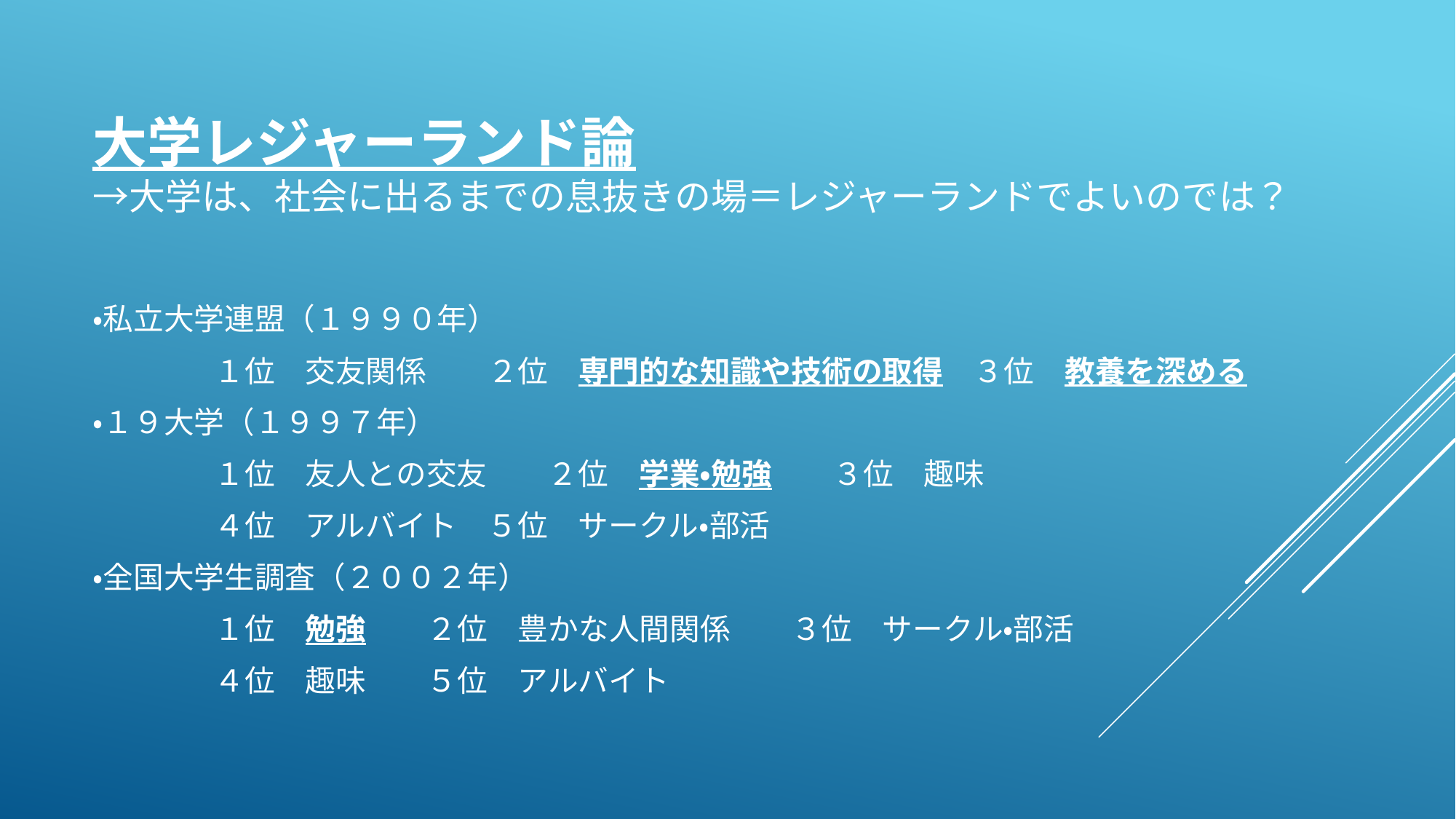

# 大学レジャーランド論 →大学は、社会に出るまでの息抜きの場＝レジャーランドでよいのでは？
・私立大学連盟（１９９０年）
　　　　１位　交友関係　　２位　専門的な知識や技術の取得　３位　教養を深める
・１９大学（１９９７年）
　　　　１位　友人との交友　　２位　学業・勉強　　３位　趣味
　　　　４位　アルバイト　５位　サークル・部活
・全国大学生調査（２００２年）
　　　　１位　勉強　　２位　豊かな人間関係　　３位　サークル・部活
　　　　４位　趣味　　５位　アルバイト